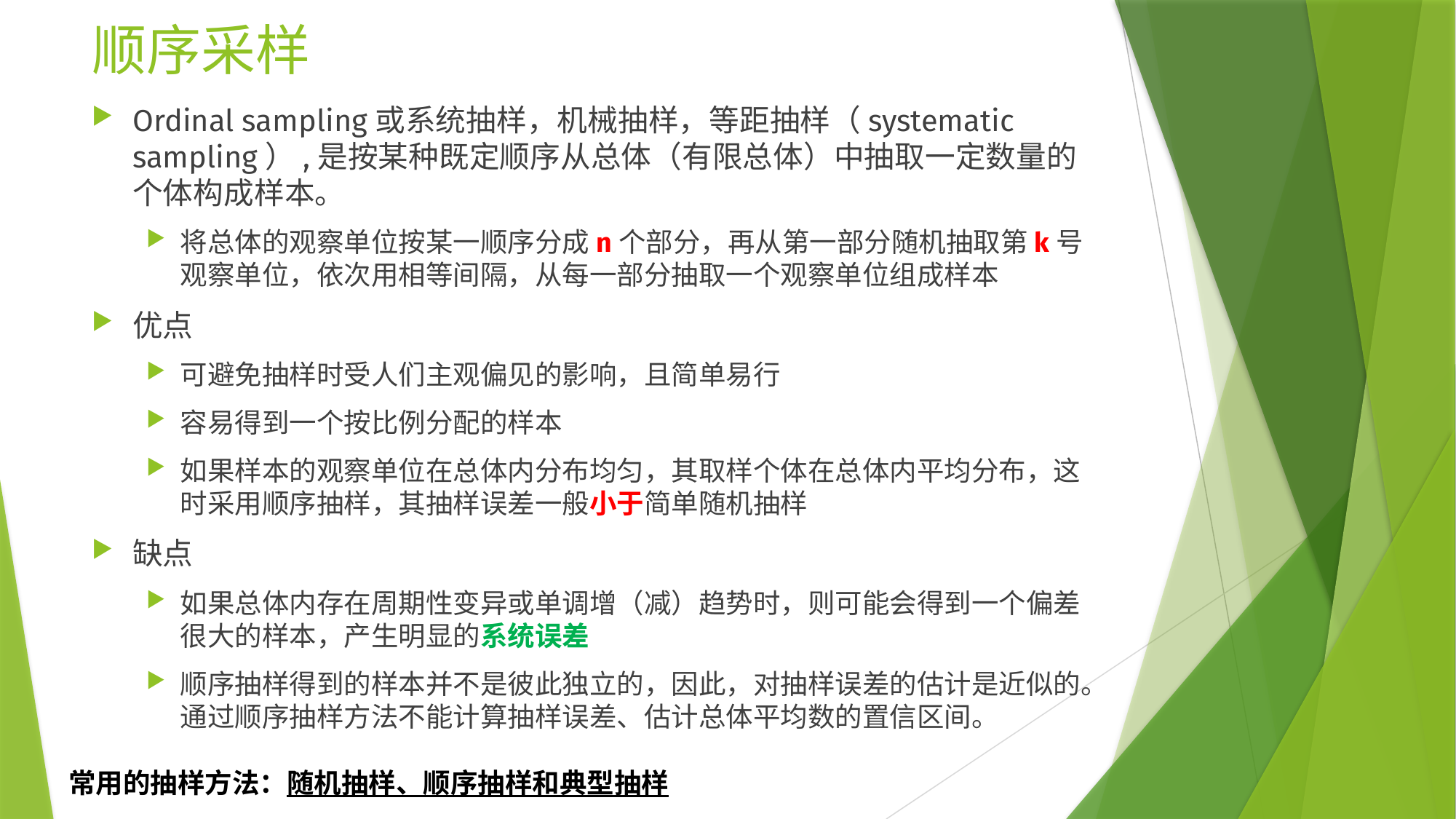

# 顺序采样
Ordinal sampling或系统抽样，机械抽样，等距抽样（systematic sampling）,是按某种既定顺序从总体（有限总体）中抽取一定数量的个体构成样本。
将总体的观察单位按某一顺序分成n个部分，再从第一部分随机抽取第k号观察单位，依次用相等间隔，从每一部分抽取一个观察单位组成样本
优点
可避免抽样时受人们主观偏见的影响，且简单易行
容易得到一个按比例分配的样本
如果样本的观察单位在总体内分布均匀，其取样个体在总体内平均分布，这时采用顺序抽样，其抽样误差一般小于简单随机抽样
缺点
如果总体内存在周期性变异或单调增（减）趋势时，则可能会得到一个偏差很大的样本，产生明显的系统误差
顺序抽样得到的样本并不是彼此独立的，因此，对抽样误差的估计是近似的。通过顺序抽样方法不能计算抽样误差、估计总体平均数的置信区间。
常用的抽样方法：随机抽样、顺序抽样和典型抽样